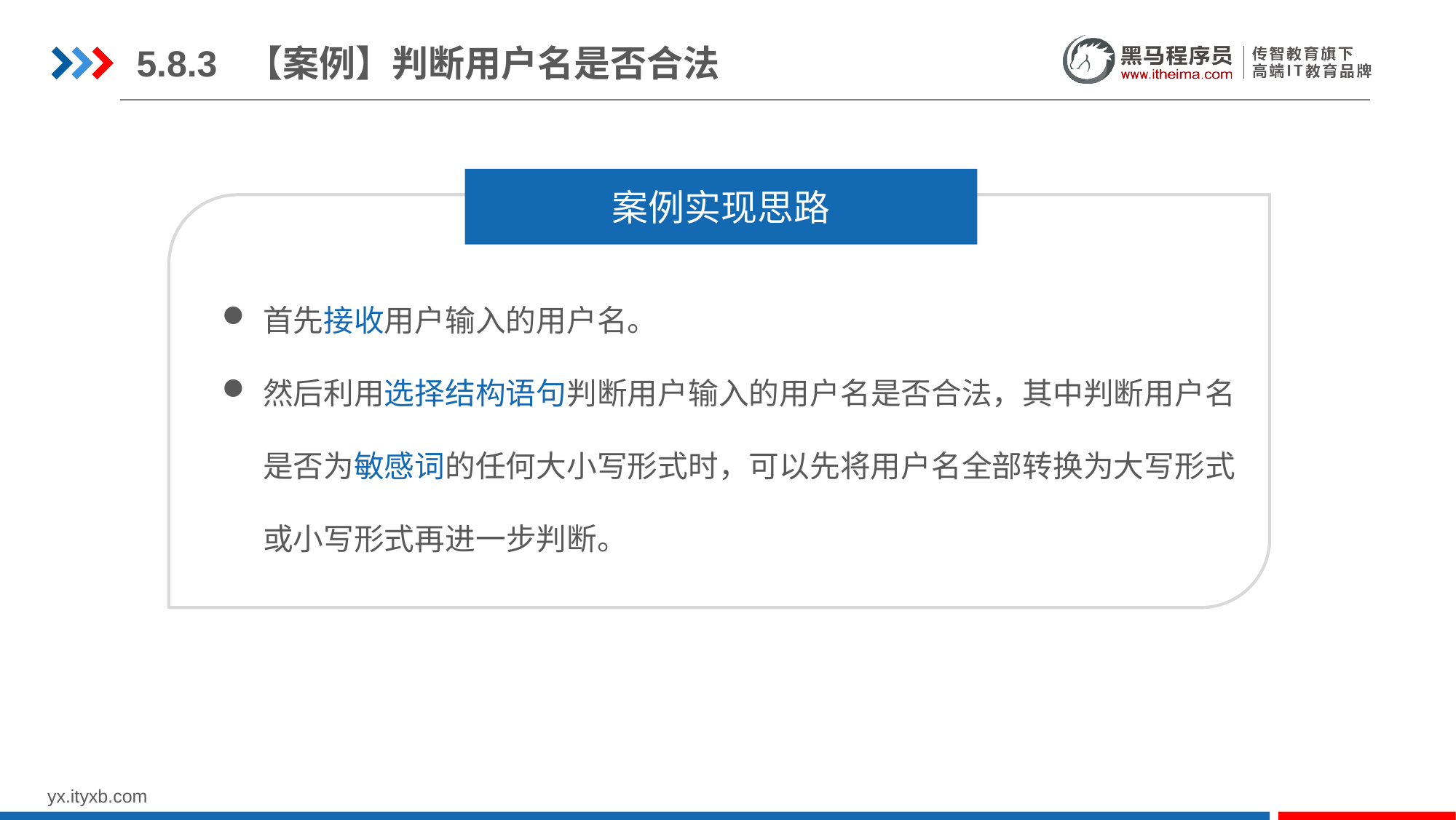

5.8.3  【案例】判断用户名是否合法
案例实现思路

首先接收用户输入的用户名。
然后利用选择结构语句判断用户输入的用户名是否合法，其中判断用户名是否为敏感词的任何大小写形式时，可以先将用户名全部转换为大写形式或小写形式再进一步判断。